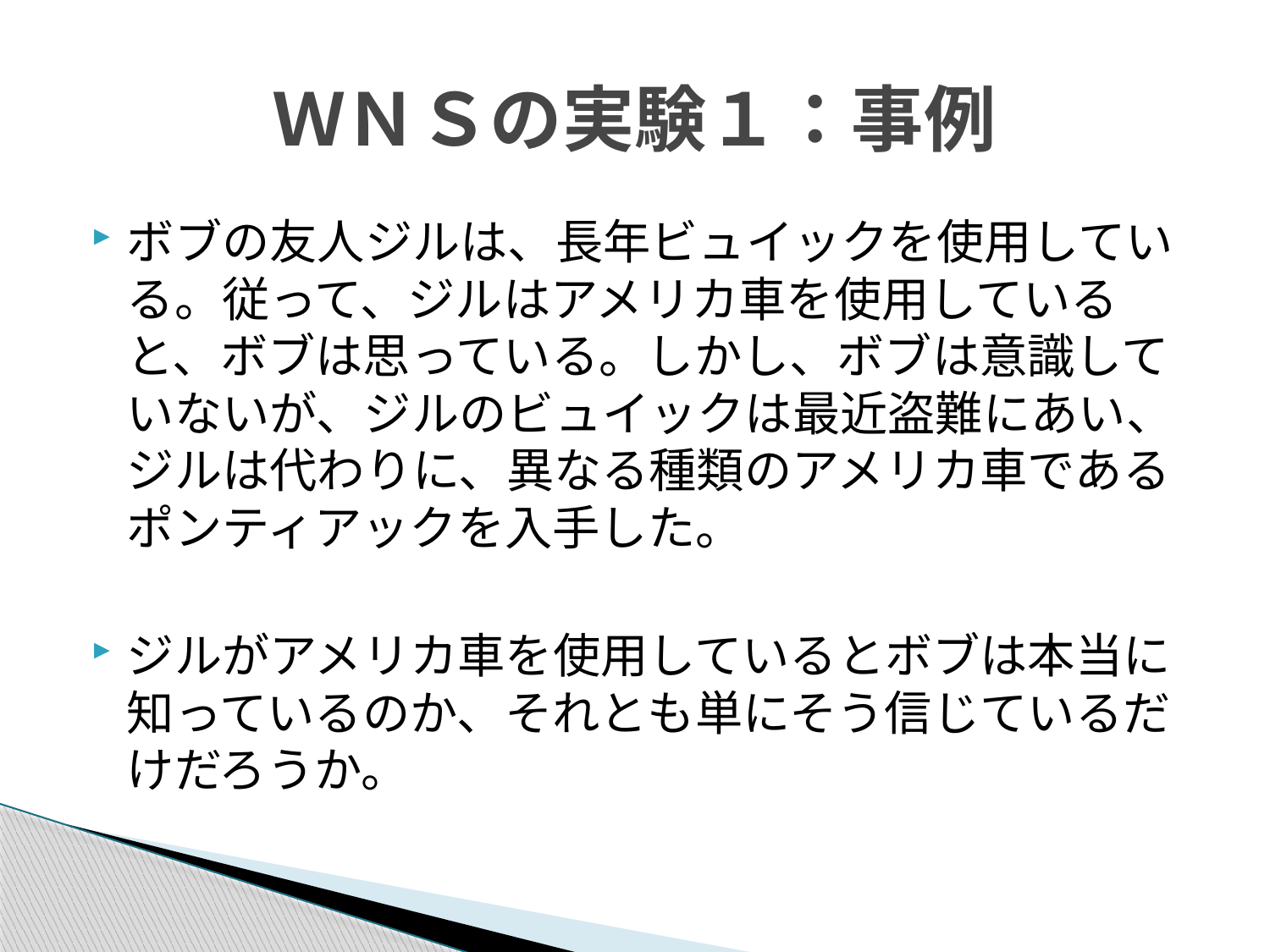

# ＷＮＳの実験１：事例
ボブの友人ジルは、長年ビュイックを使用している。従って、ジルはアメリカ車を使用していると、ボブは思っている。しかし、ボブは意識していないが、ジルのビュイックは最近盗難にあい、ジルは代わりに、異なる種類のアメリカ車であるポンティアックを入手した。

ジルがアメリカ車を使用しているとボブは本当に知っているのか、それとも単にそう信じているだけだろうか。